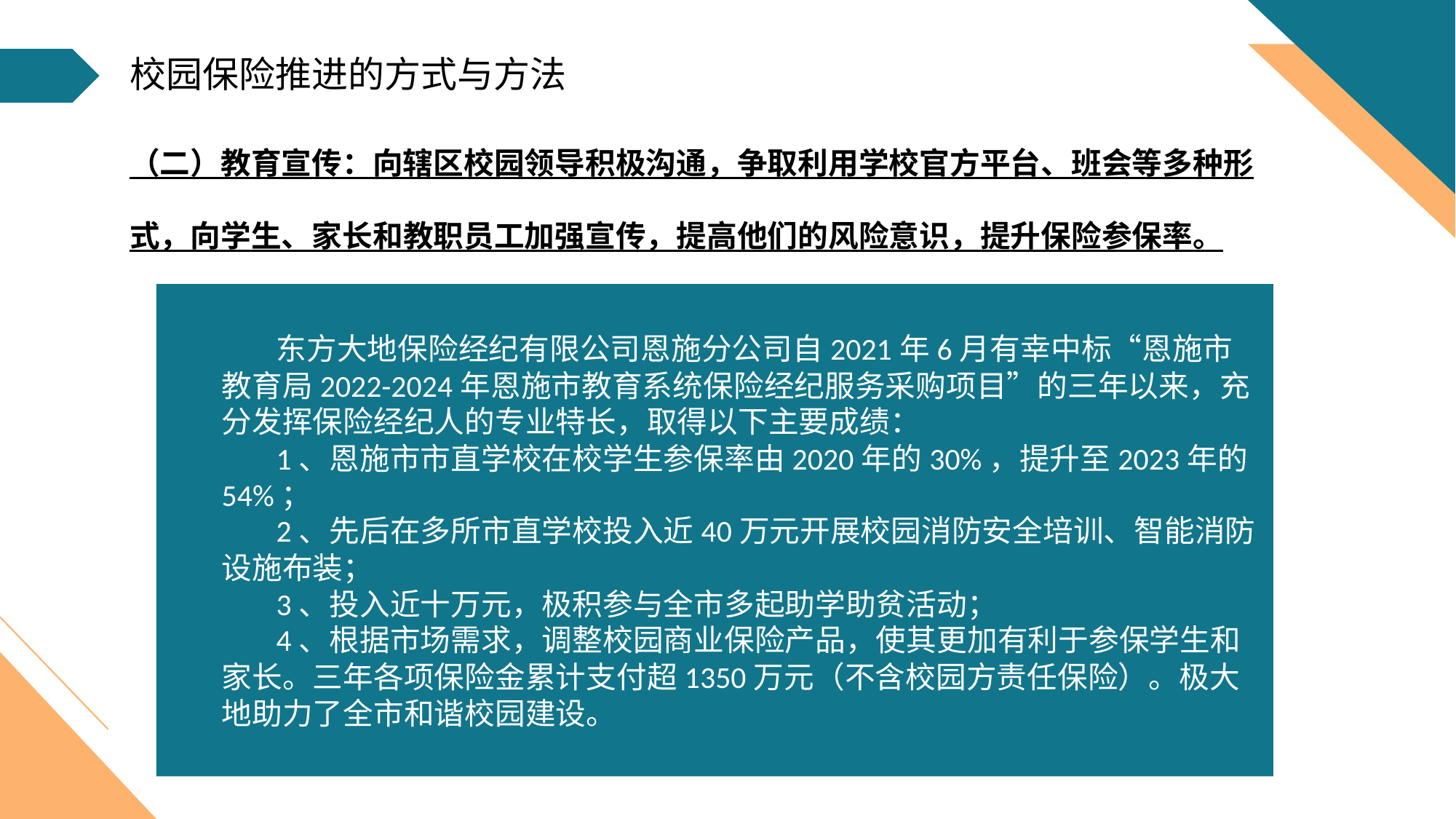

校园保险推进的方式与方法

（二）教育宣传：向辖区校园领导积极沟通，争取利用学校官方平台、班会等多种形式，向学生、家长和教职员工加强宣传，提高他们的风险意识，提升保险参保率。
东方大地保险经纪有限公司恩施分公司自2021年6月有幸中标“恩施市教育局2022-2024年恩施市教育系统保险经纪服务采购项目”的三年以来，充分发挥保险经纪人的专业特长，取得以下主要成绩：
1、恩施市市直学校在校学生参保率由2020年的30%，提升至2023年的54%；
2、先后在多所市直学校投入近40万元开展校园消防安全培训、智能消防设施布装；
3、投入近十万元，极积参与全市多起助学助贫活动；
4、根据市场需求，调整校园商业保险产品，使其更加有利于参保学生和家长。三年各项保险金累计支付超1350万元（不含校园方责任保险）。极大地助力了全市和谐校园建设。